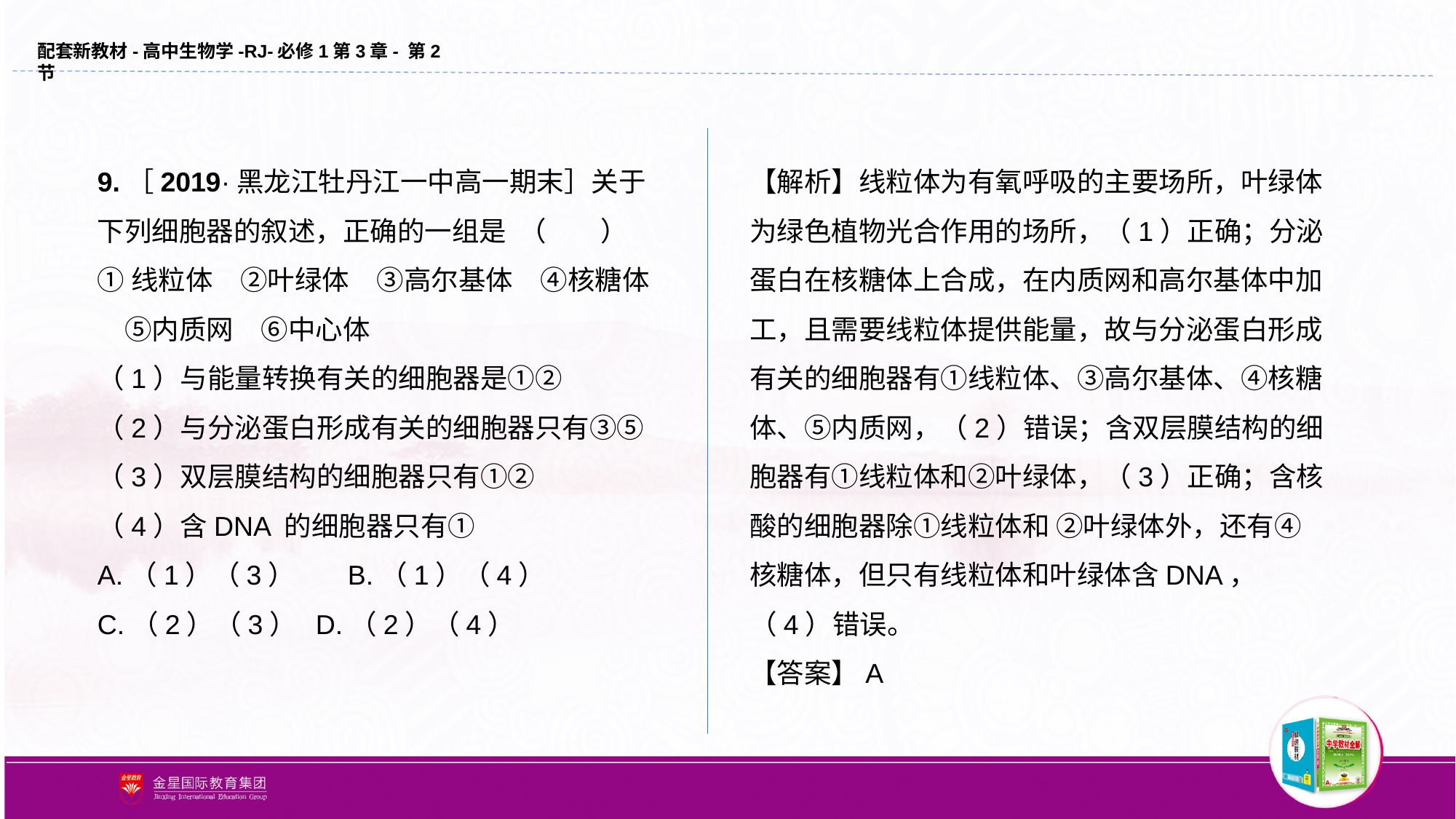

【解析】线粒体为有氧呼吸的主要场所，叶绿体为绿色植物光合作用的场所，（1）正确；分泌蛋白在核糖体上合成，在内质网和高尔基体中加工，且需要线粒体提供能量，故与分泌蛋白形成有关的细胞器有①线粒体、③高尔基体、④核糖体、⑤内质网，（2）错误；含双层膜结构的细胞器有①线粒体和②叶绿体，（3）正确；含核酸的细胞器除①线粒体和 ②叶绿体外，还有④核糖体，但只有线粒体和叶绿体含DNA，（4）错误。
【答案】A
9.［2019·黑龙江牡丹江一中高一期末］关于下列细胞器的叙述，正确的一组是  （　　）
①线粒体　②叶绿体　③高尔基体　④核糖体　⑤内质网　⑥中心体
（1）与能量转换有关的细胞器是①②
（2）与分泌蛋白形成有关的细胞器只有③⑤
（3）双层膜结构的细胞器只有①②
（4）含DNA 的细胞器只有①
A.（1）（3）　   B.（1）（4）
C.（2）（3） 	D.（2）（4）